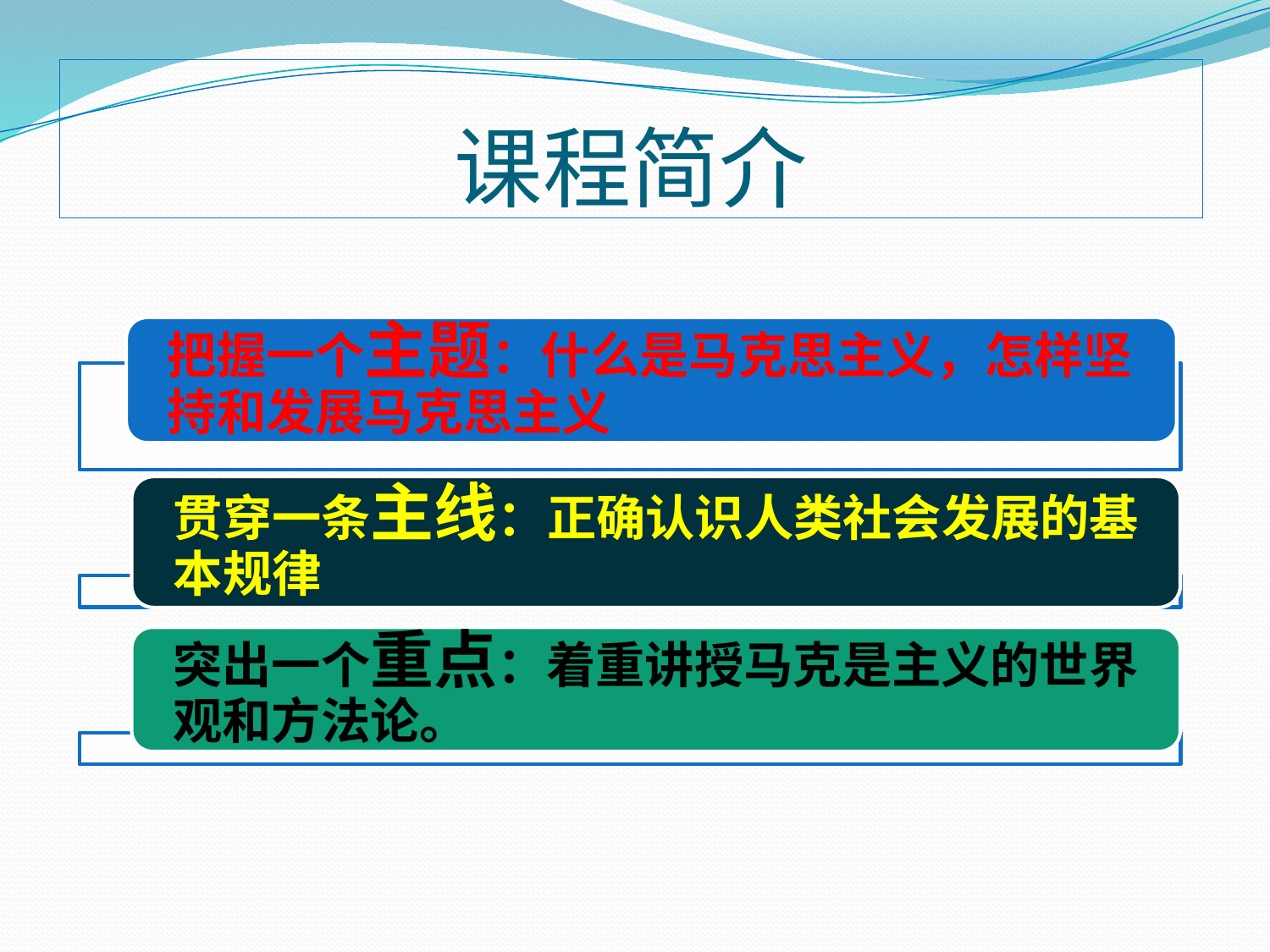

# 课程简介
把握一个主题：什么是马克思主义，怎样坚持和发展马克思主义
贯穿一条主线：正确认识人类社会发展的基本规律
突出一个重点：着重讲授马克是主义的世界观和方法论。